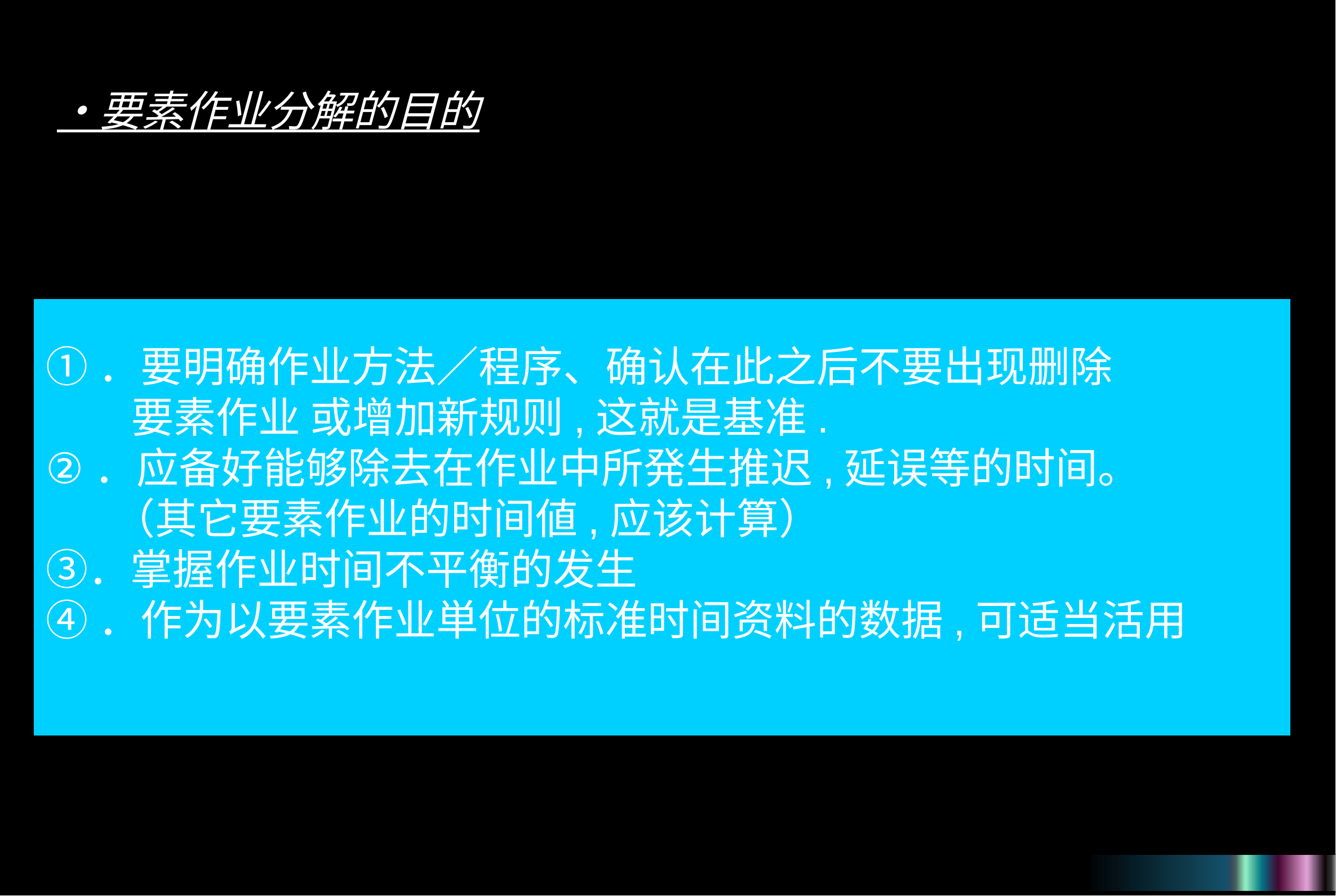

・要素作业分解的目的
①．要明确作业方法／程序、确认在此之后不要出现删除
        要素作业 或增加新规则,这就是基准.
②．应备好能够除去在作业中所発生推迟,延误等的时间。
      （其它要素作业的时间値,应该计算）
③．掌握作业时间不平衡的发生
④．作为以要素作业単位的标准时间资料的数据,可适当活用